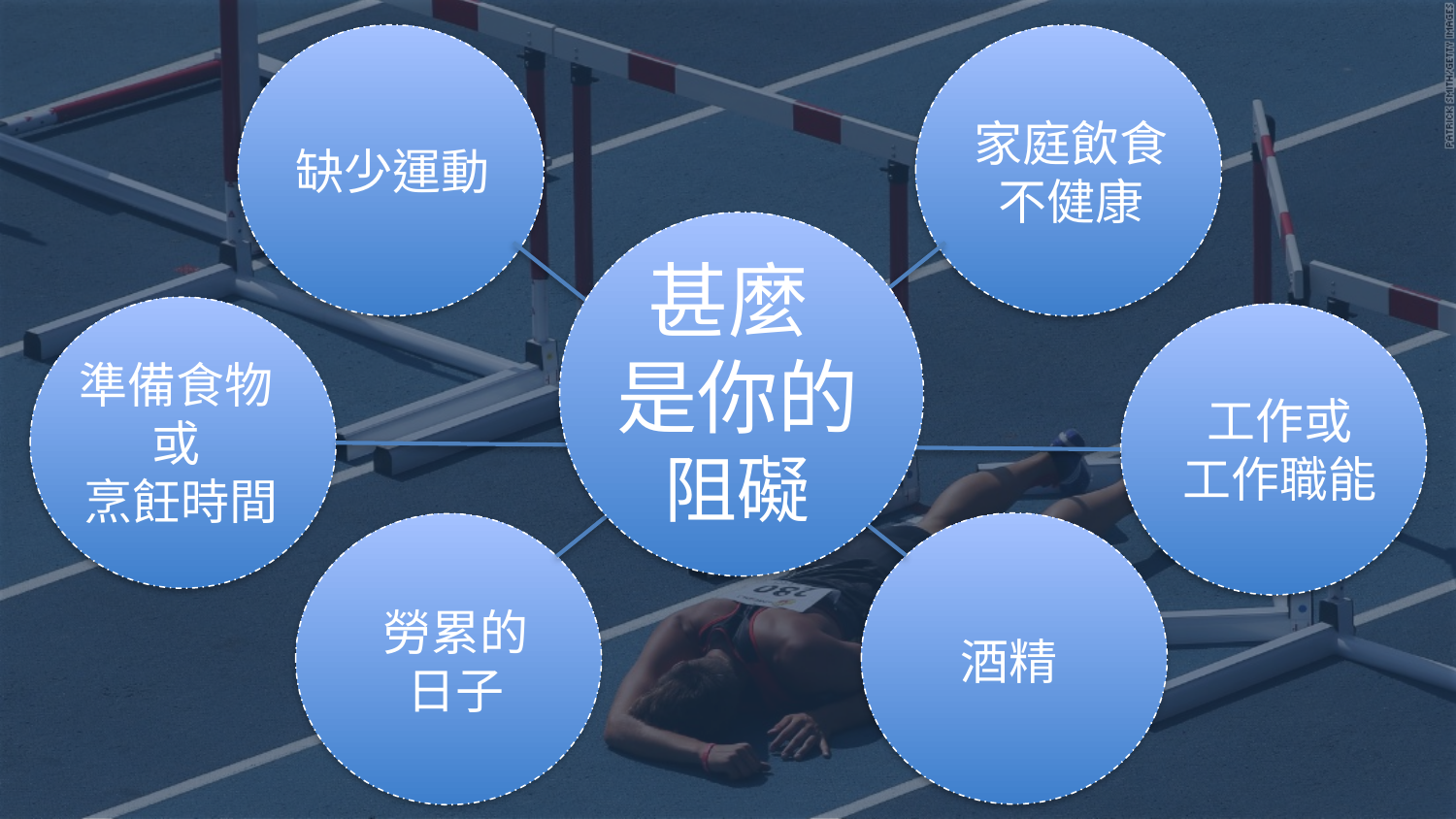

缺少運動

家庭飲食
不健康

甚麼
是你的
阻礙

準備食物
或
烹飪時間

工作或
工作職能

酒精

勞累的
日子